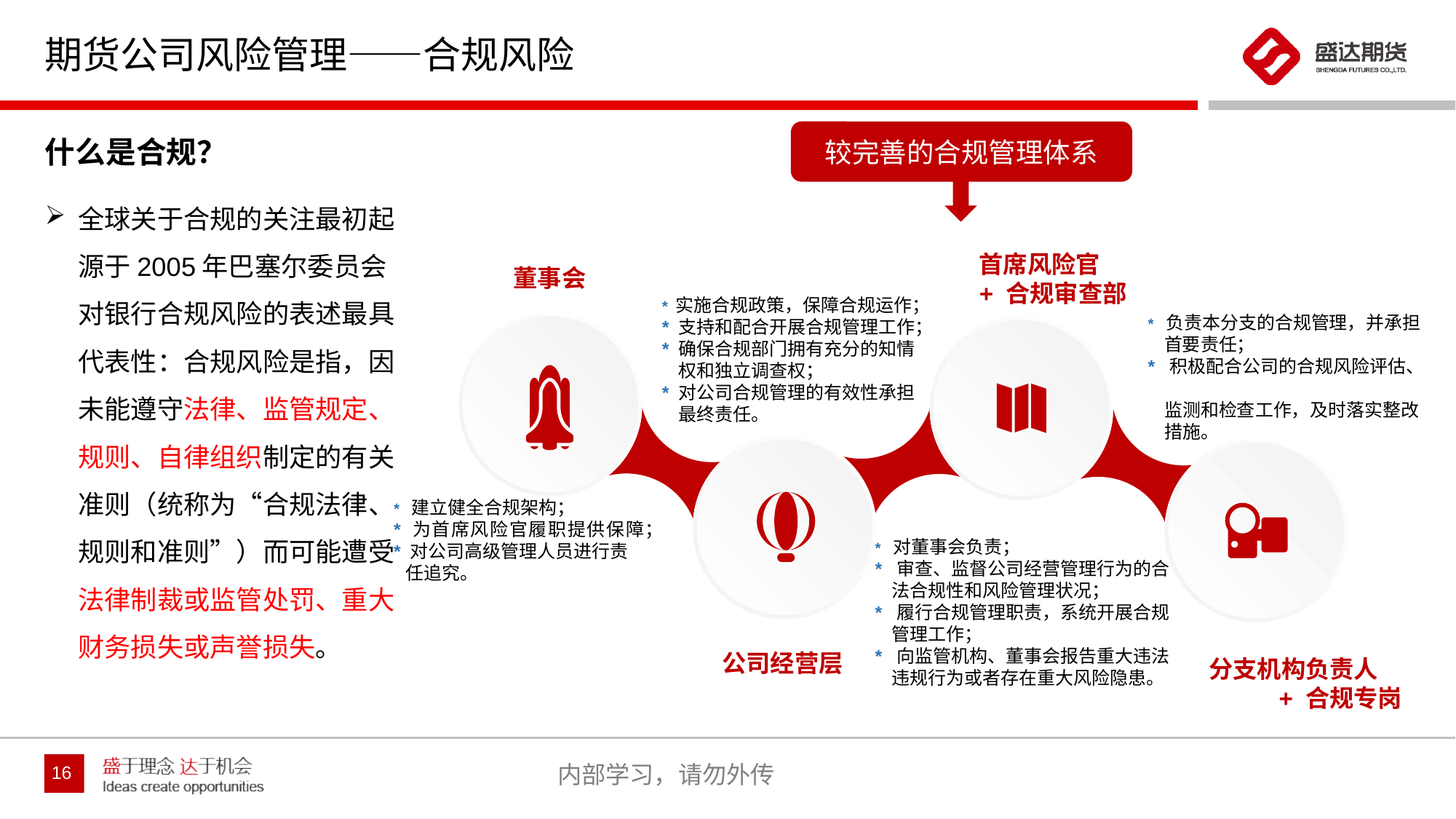

# 期货公司风险管理——合规风险
较完善的合规管理体系
什么是合规？

全球关于合规的关注最初起源于2005年巴塞尔委员会对银行合规风险的表述最具代表性：合规风险是指，因未能遵守法律、监管规定、规则、自律组织制定的有关准则（统称为“合规法律、规则和准则”）而可能遭受法律制裁或监管处罚、重大财务损失或声誉损失。
首席风险官
    + 合规审查部
董事会
* 实施合规政策，保障合规运作；
* 支持和配合开展合规管理工作；
* 确保合规部门拥有充分的知情
   权和独立调查权；
* 对公司合规管理的有效性承担
   最终责任。
*  负责本分支的合规管理，并承担
   首要责任；
*  积极配合公司的合规风险评估、
   监测和检查工作，及时落实整改
   措施。

*  建立健全合规架构；
* 为首席风险官履职提供保障；
* 对公司高级管理人员进行责
  任追究。

*  对董事会负责；
*  审查、监督公司经营管理行为的合
   法合规性和风险管理状况；
*  履行合规管理职责，系统开展合规
   管理工作；
*  向监管机构、董事会报告重大违法
   违规行为或者存在重大风险隐患。
公司经营层
分支机构负责人
              + 合规专岗